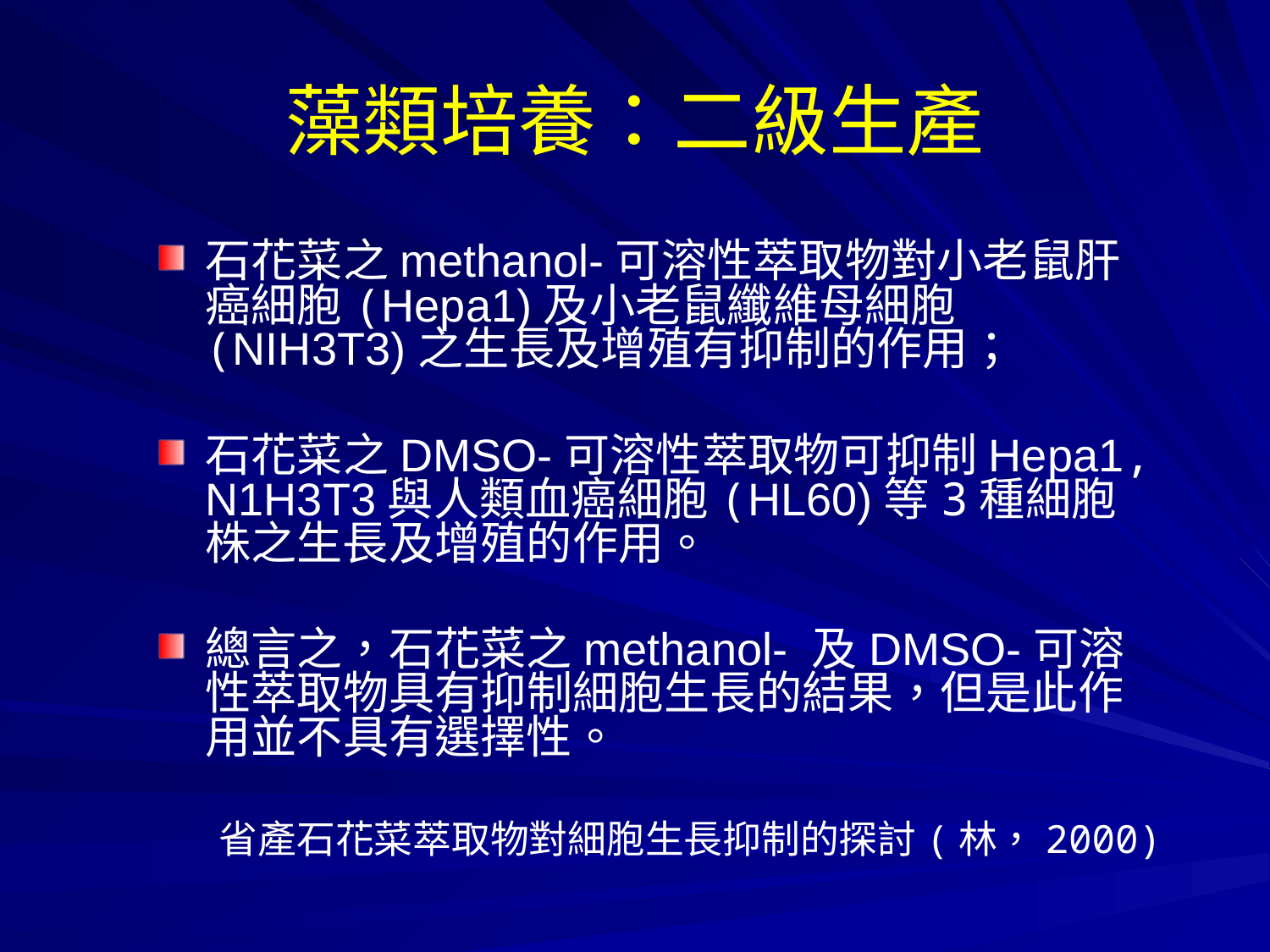

# 藻類培養：二級生產
石花菜之methanol-可溶性萃取物對小老鼠肝癌細胞(Hepa1)及小老鼠纖維母細胞(NIH3T3)之生長及增殖有抑制的作用；

石花菜之DMSO-可溶性萃取物可抑制Hepa1, N1H3T3與人類血癌細胞(HL60)等3種細胞株之生長及增殖的作用。

總言之，石花菜之methanol- 及DMSO-可溶性萃取物具有抑制細胞生長的結果，但是此作用並不具有選擇性。

省產石花菜萃取物對細胞生長抑制的探討(林，2000)